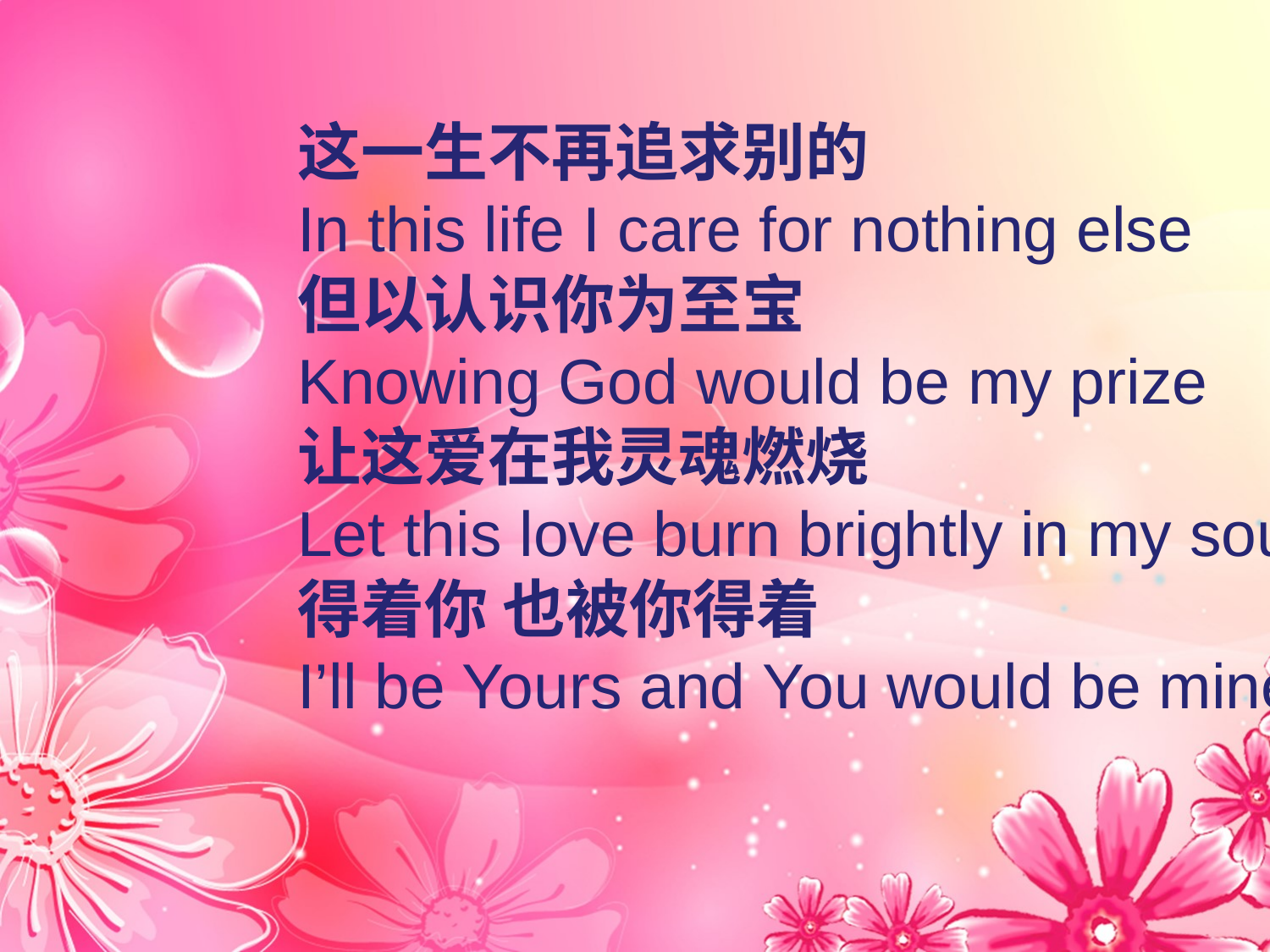

这一生不再追求别的
In this life I care for nothing else
但以认识你为至宝
Knowing God would be my prize
让这爱在我灵魂燃烧
Let this love burn brightly in my soul
得着你 也被你得着
I’ll be Yours and You would be mine